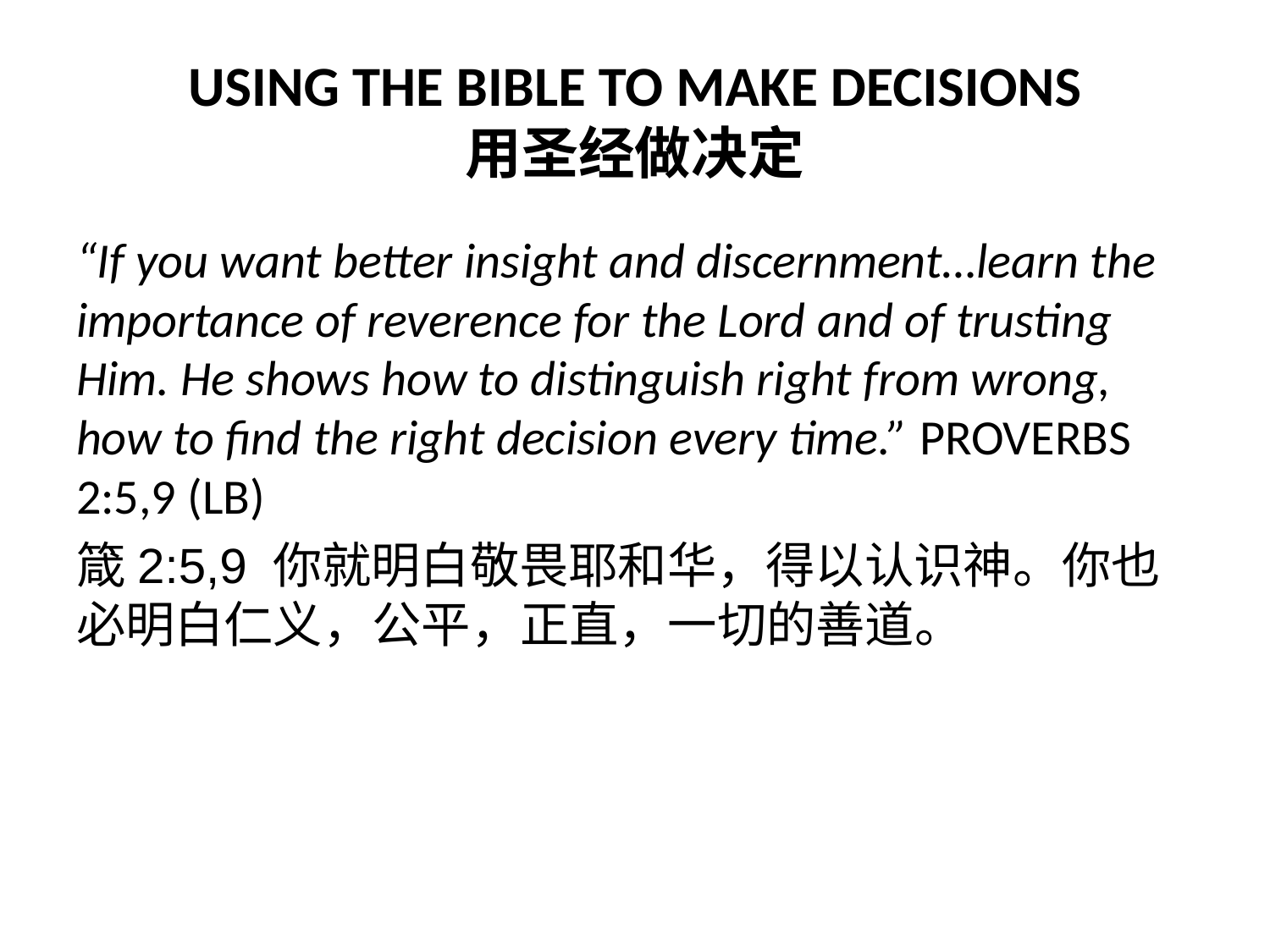

# USING THE BIBLE TO MAKE DECISIONS 用圣经做决定
“If you want better insight and discernment…learn the importance of reverence for the Lord and of trusting Him. He shows how to distinguish right from wrong, how to find the right decision every time.” PROVERBS 2:5,9 (LB)
箴2:5,9 你就明白敬畏耶和华，得以认识神。你也必明白仁义，公平，正直，一切的善道。